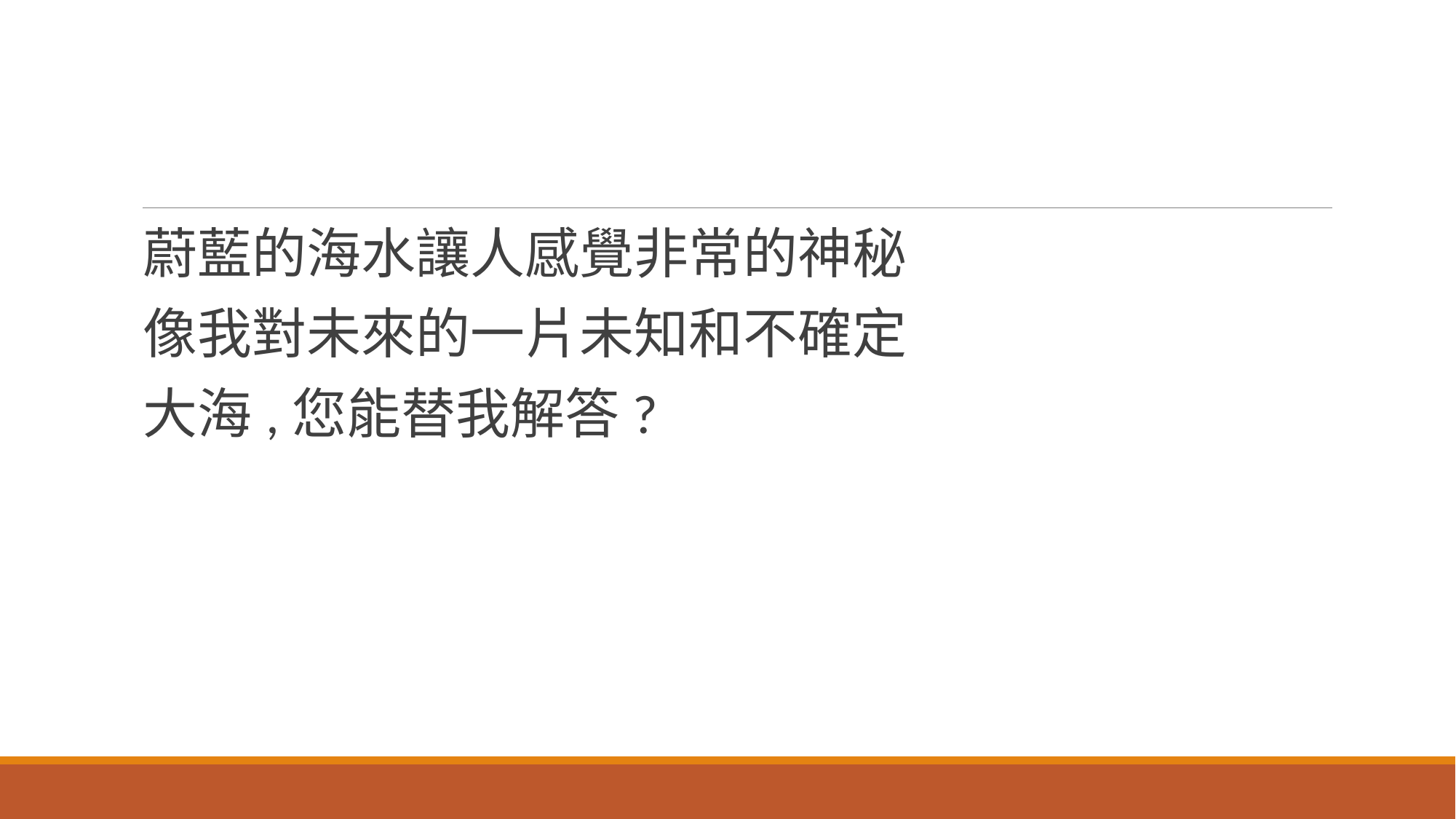

#
蔚藍的海水讓人感覺非常的神秘
像我對未來的一片未知和不確定
大海,您能替我解答?